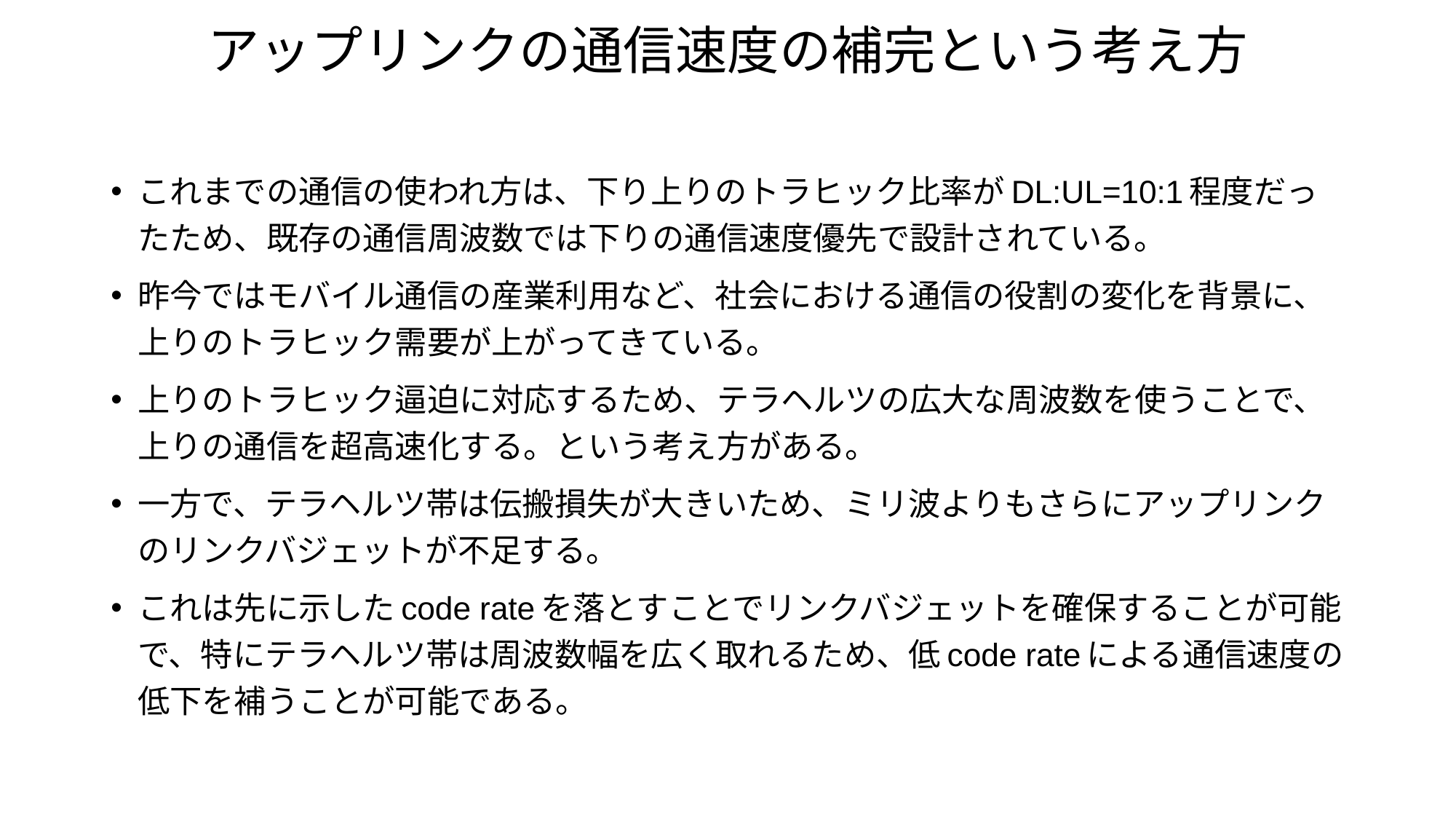

# アップリンクの通信速度の補完という考え方
これまでの通信の使われ方は、下り上りのトラヒック比率がDL:UL=10:1程度だったため、既存の通信周波数では下りの通信速度優先で設計されている。
昨今ではモバイル通信の産業利用など、社会における通信の役割の変化を背景に、
上りのトラヒック需要が上がってきている。
上りのトラヒック逼迫に対応するため、テラヘルツの広大な周波数を使うことで、上りの通信を超高速化する。という考え方がある。
一方で、テラヘルツ帯は伝搬損失が大きいため、ミリ波よりもさらにアップリンクのリンクバジェットが不足する。
これは先に示したcode rateを落とすことでリンクバジェットを確保することが可能で、特にテラヘルツ帯は周波数幅を広く取れるため、低code rateによる通信速度の低下を補うことが可能である。